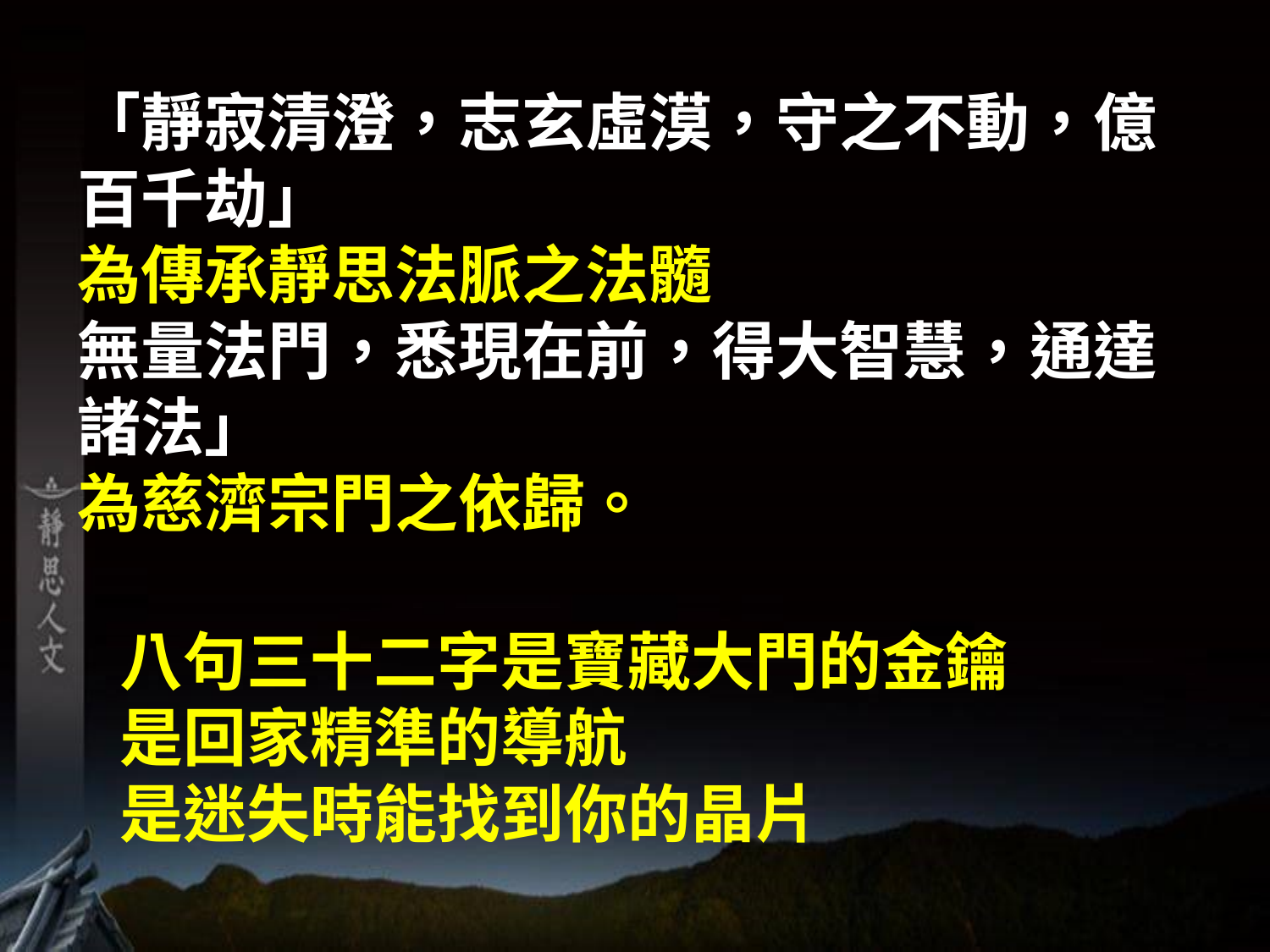

# 「靜寂清澄，志玄虛漠，守之不動，億百千劫」 為傳承靜思法脈之法髓 無量法門，悉現在前，得大智慧，通達諸法」 為慈濟宗門之依歸。
八句三十二字是寶藏大門的金鑰
是回家精準的導航
是迷失時能找到你的晶片